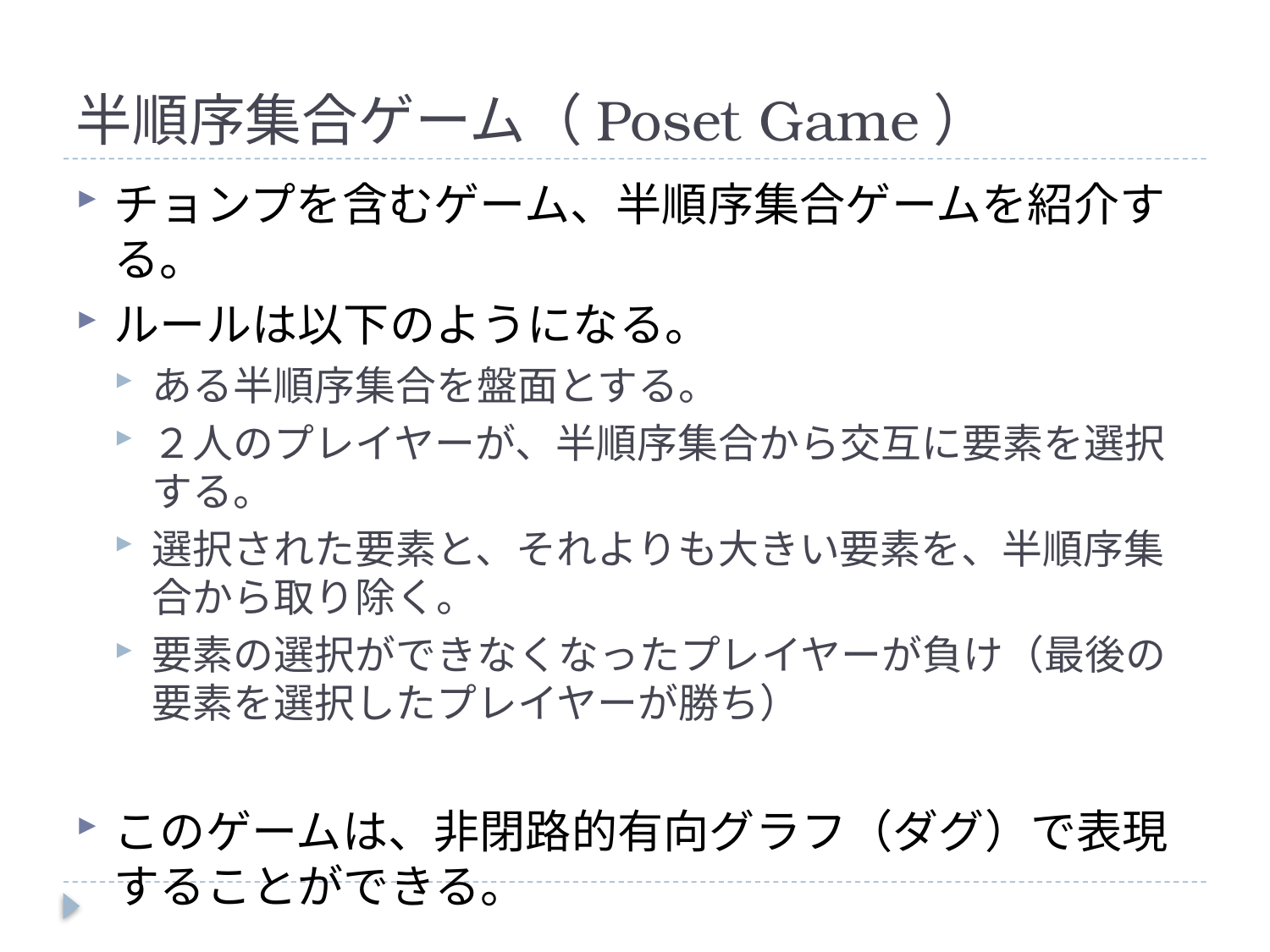

# 半順序集合ゲーム（Poset Game）
チョンプを含むゲーム、半順序集合ゲームを紹介する。
ルールは以下のようになる。
ある半順序集合を盤面とする。
２人のプレイヤーが、半順序集合から交互に要素を選択する。
選択された要素と、それよりも大きい要素を、半順序集合から取り除く。
要素の選択ができなくなったプレイヤーが負け（最後の要素を選択したプレイヤーが勝ち）

このゲームは、非閉路的有向グラフ（ダグ）で表現することができる。